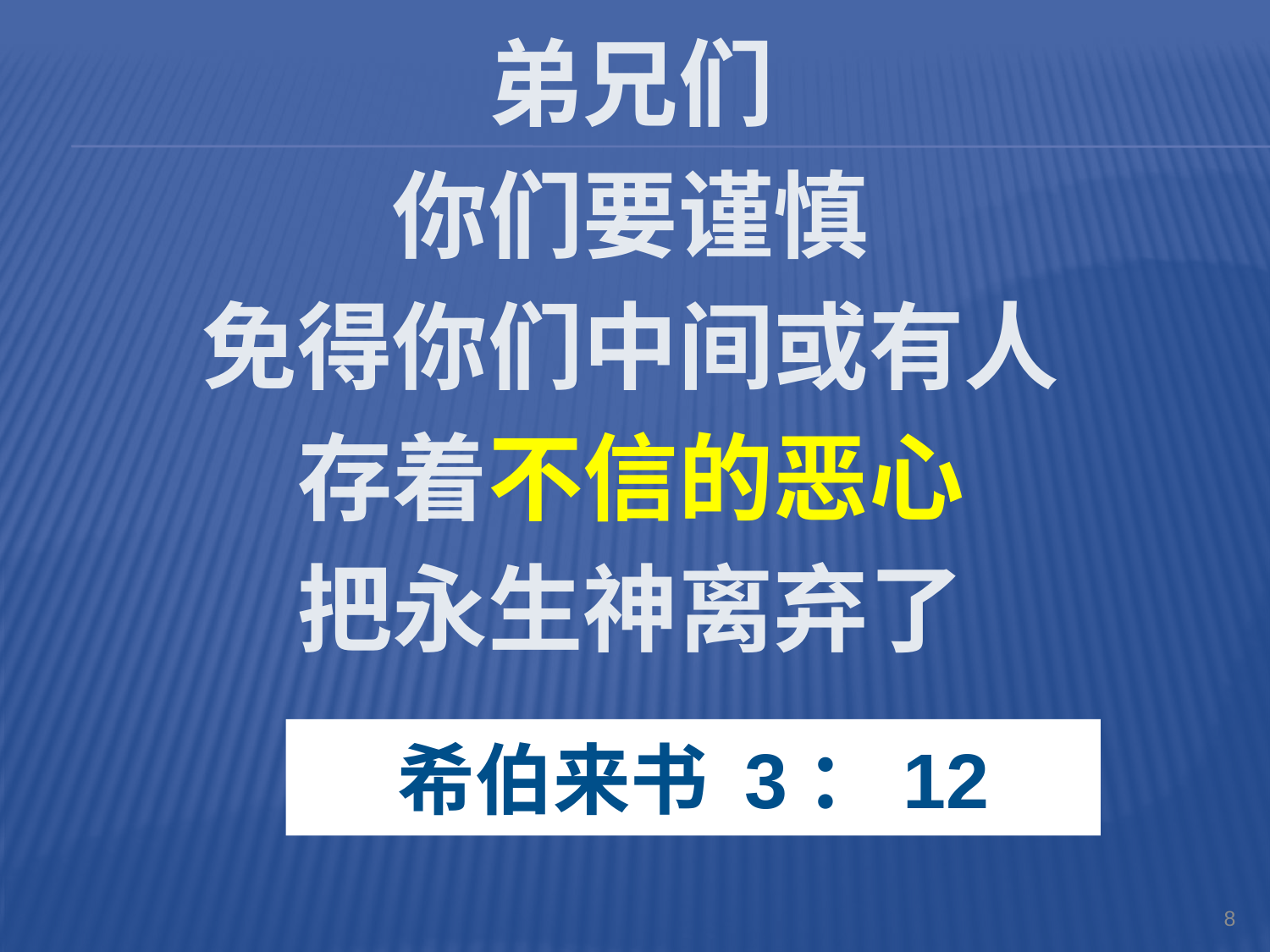

弟兄们
你们要谨慎
免得你们中间或有人
存着不信的恶心
把永生神离弃了
# 希伯来书 3：12
8